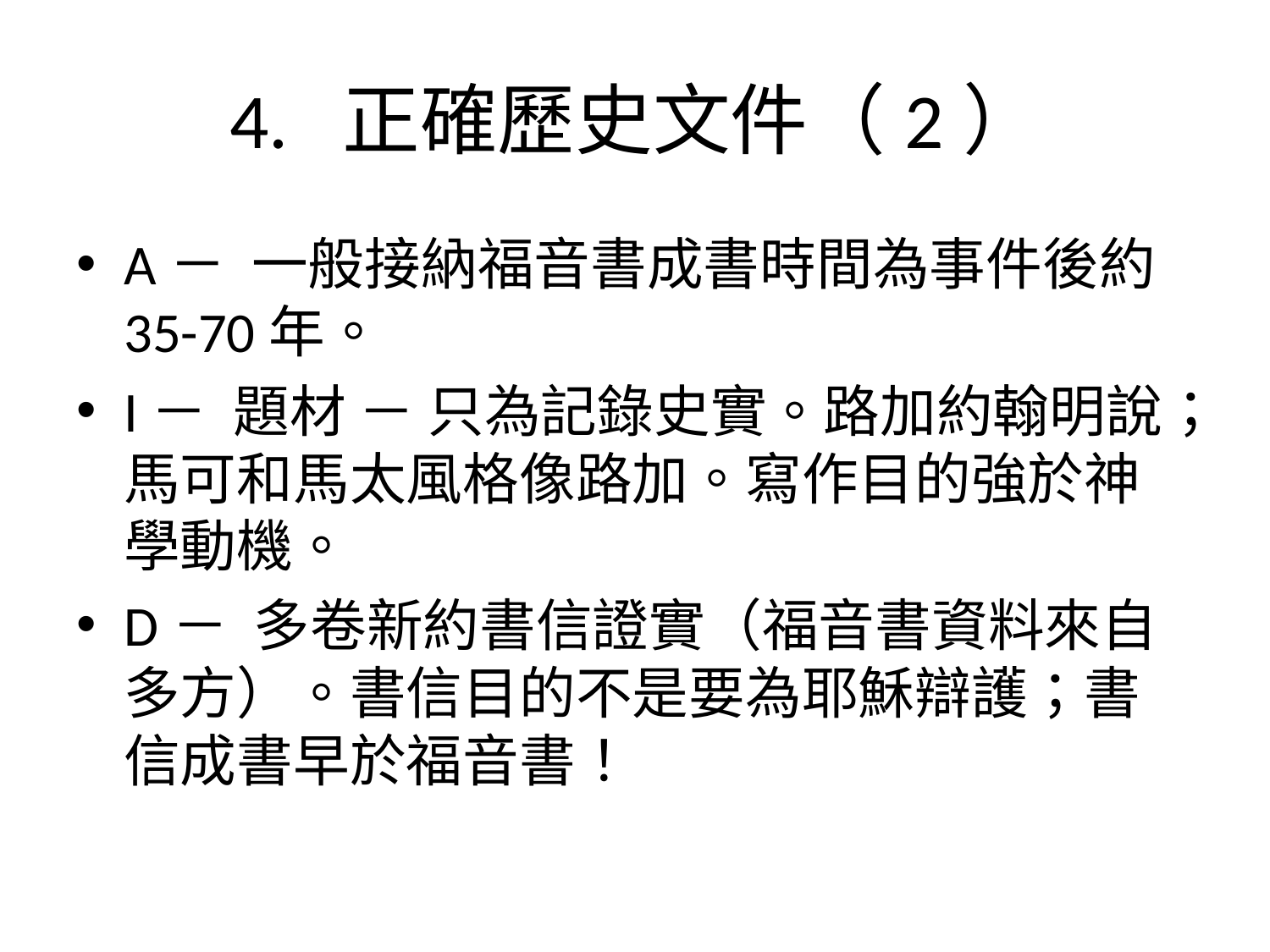

# 4.  正確歷史文件（2）
A－  一般接納福音書成書時間為事件後約35-70年。
I－  題材 － 只為記錄史實。路加約翰明說；馬可和馬太風格像路加。寫作目的強於神學動機。
D－  多卷新約書信證實（福音書資料來自多方）。書信目的不是要為耶穌辯護；書信成書早於福音書！